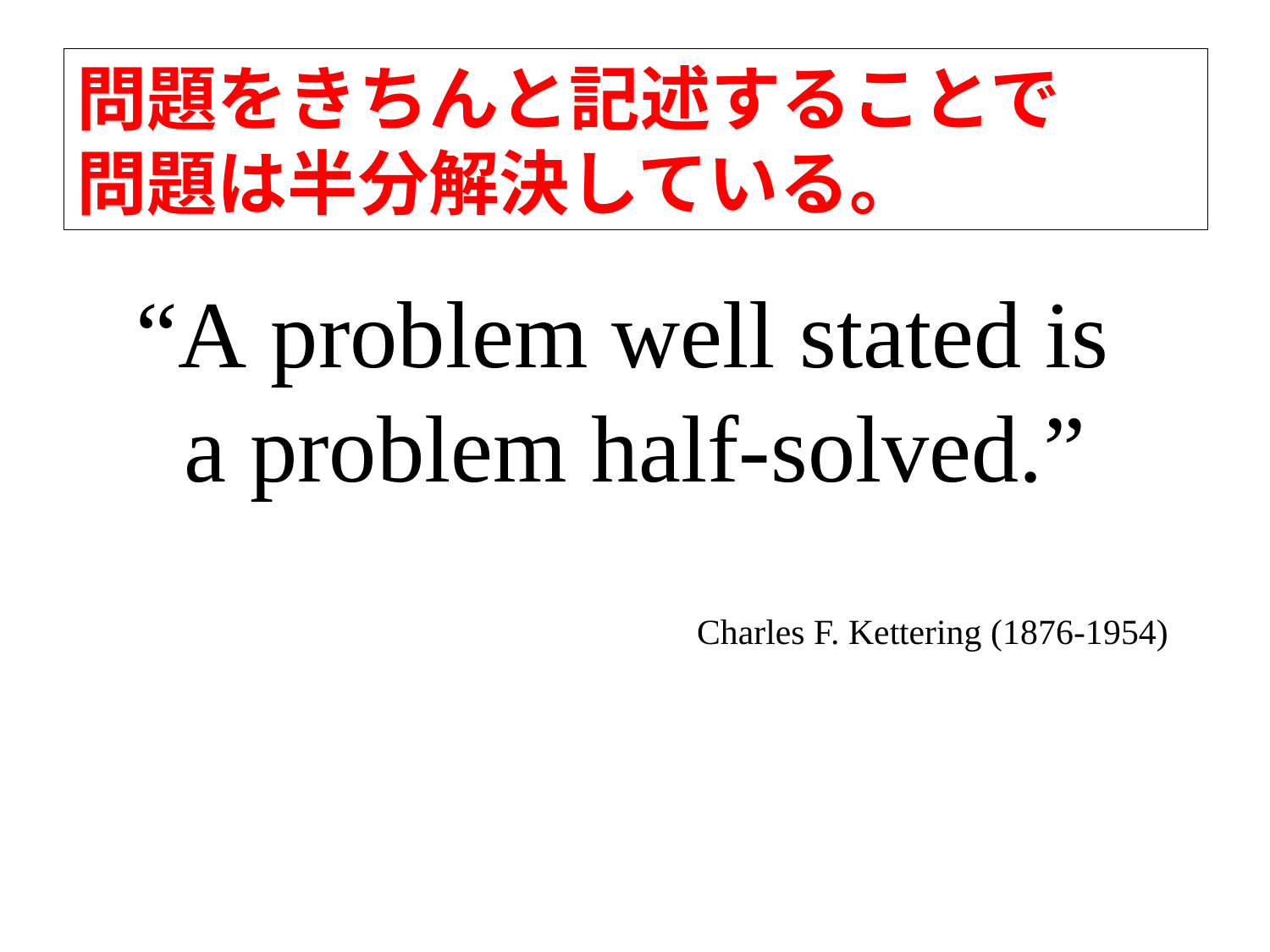

問題をきちんと記述することで
問題は半分解決している。
“A problem well stated is
a problem half-solved.”
Charles F. Kettering (1876-1954)